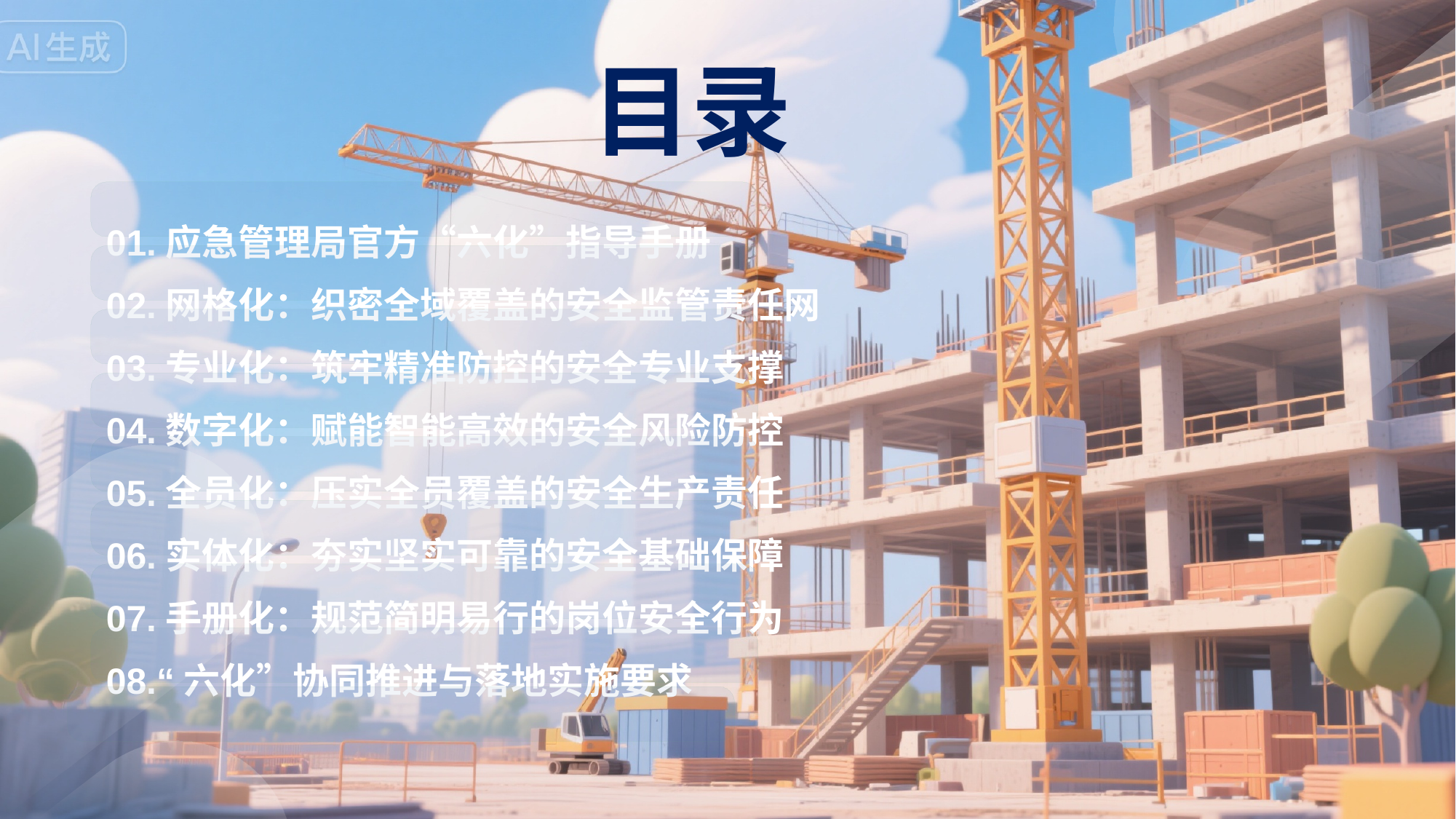

# 目录

01.应急管理局官方“六化”指导手册

02.网格化：织密全域覆盖的安全监管责任网

03.专业化：筑牢精准防控的安全专业支撑

04.数字化：赋能智能高效的安全风险防控

05.全员化：压实全员覆盖的安全生产责任
06.实体化：夯实坚实可靠的安全基础保障

07.手册化：规范简明易行的岗位安全行为

08.“六化”协同推进与落地实施要求